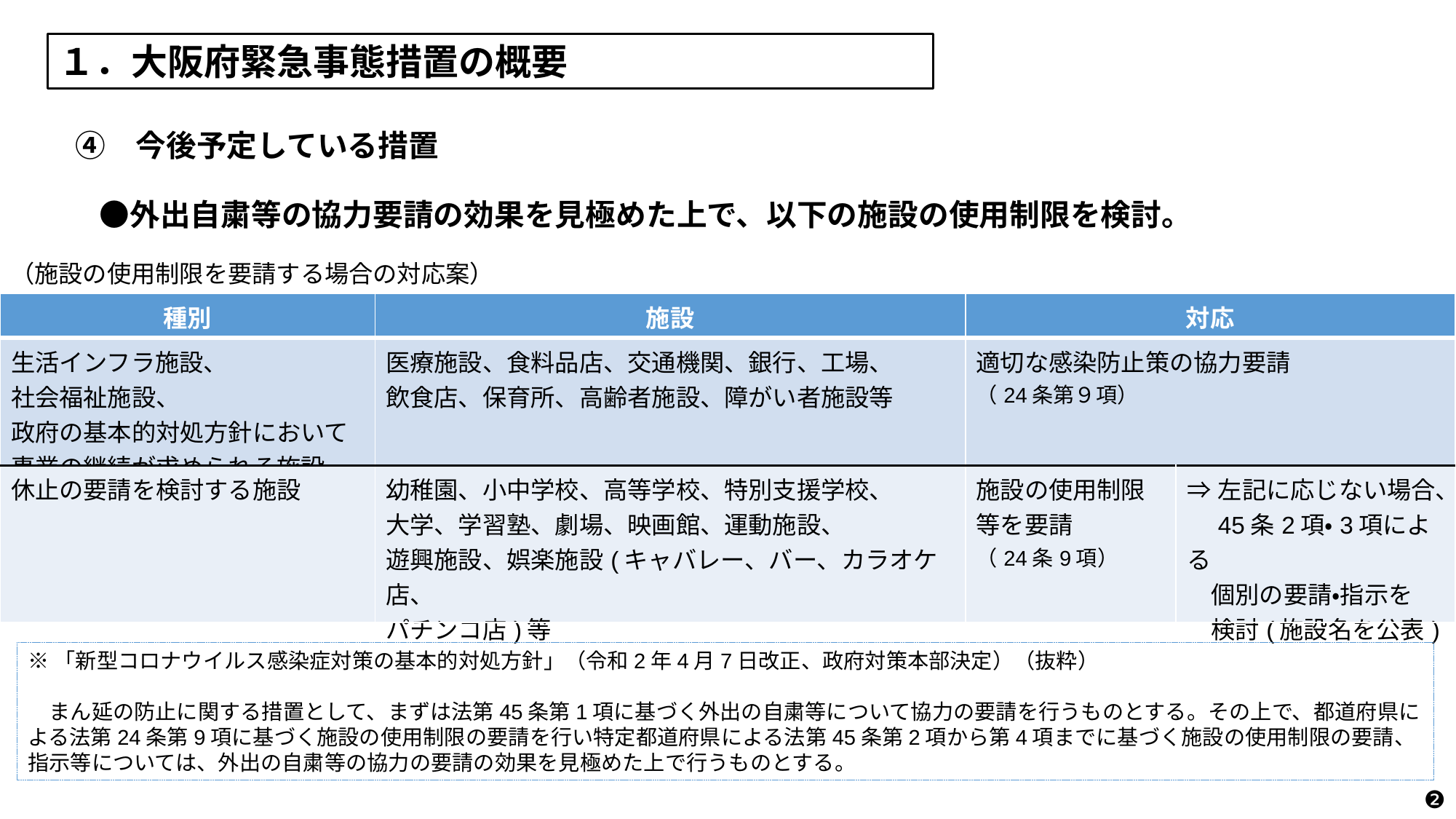

１．大阪府緊急事態措置の概要
　④　今後予定している措置

　　●外出自粛等の協力要請の効果を見極めた上で、以下の施設の使用制限を検討。
（施設の使用制限を要請する場合の対応案）
| 種別 | 施設 | 対応 |  |
| --- | --- | --- | --- |
| 生活インフラ施設、 社会福祉施設、 政府の基本的対処方針において事業の継続が求められる施設 | 医療施設、食料品店、交通機関、銀行、工場、 飲食店、保育所、高齢者施設、障がい者施設等 | 適切な感染防止策の協力要請 （24条第９項） |  |
| 休止の要請を検討する施設 | 幼稚園、小中学校、高等学校、特別支援学校、 大学、学習塾、劇場、映画館、運動施設、 遊興施設、娯楽施設(キャバレー、バー、カラオケ店、 パチンコ店)等 | 施設の使用制限等を要請 （24条9項） | ⇒左記に応じない場合、 　45条2項・3項による 　個別の要請・指示を 　検討(施設名を公表) |
※「新型コロナウイルス感染症対策の基本的対処方針」（令和2年4月7日改正、政府対策本部決定）（抜粋）

　まん延の防止に関する措置として、まずは法第45条第1項に基づく外出の自粛等について協力の要請を行うものとする。その上で、都道府県による法第24条第9項に基づく施設の使用制限の要請を行い特定都道府県による法第45条第2項から第4項までに基づく施設の使用制限の要請、指示等については、外出の自粛等の協力の要請の効果を見極めた上で行うものとする。
❷